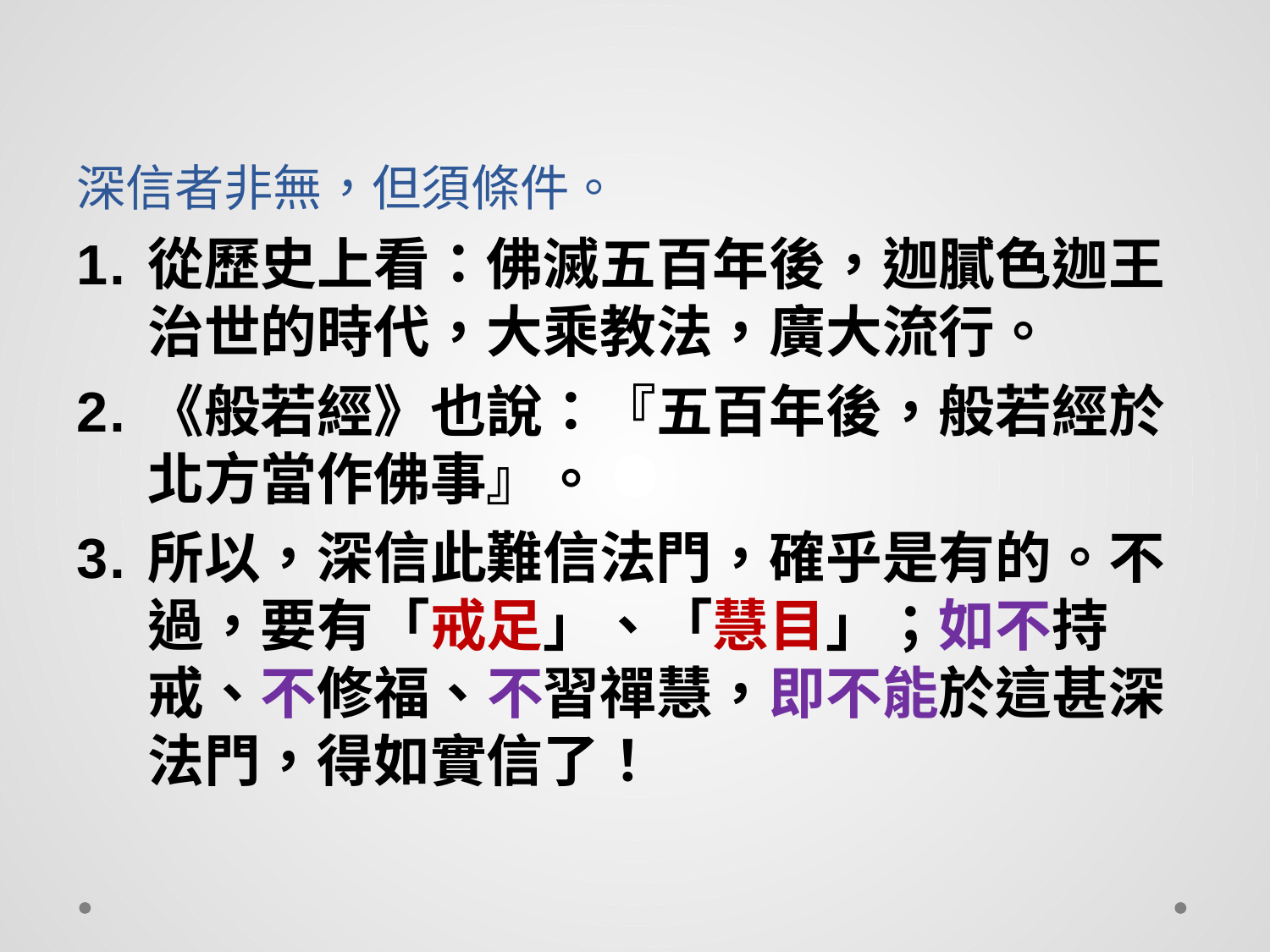

# 深信者非無，但須條件。
從歷史上看：佛滅五百年後，迦膩色迦王治世的時代，大乘教法，廣大流行。
《般若經》也說：『五百年後，般若經於北方當作佛事』。
所以，深信此難信法門，確乎是有的。不過，要有「戒足」、「慧目」；如不持戒、不修福、不習禪慧，即不能於這甚深法門，得如實信了！